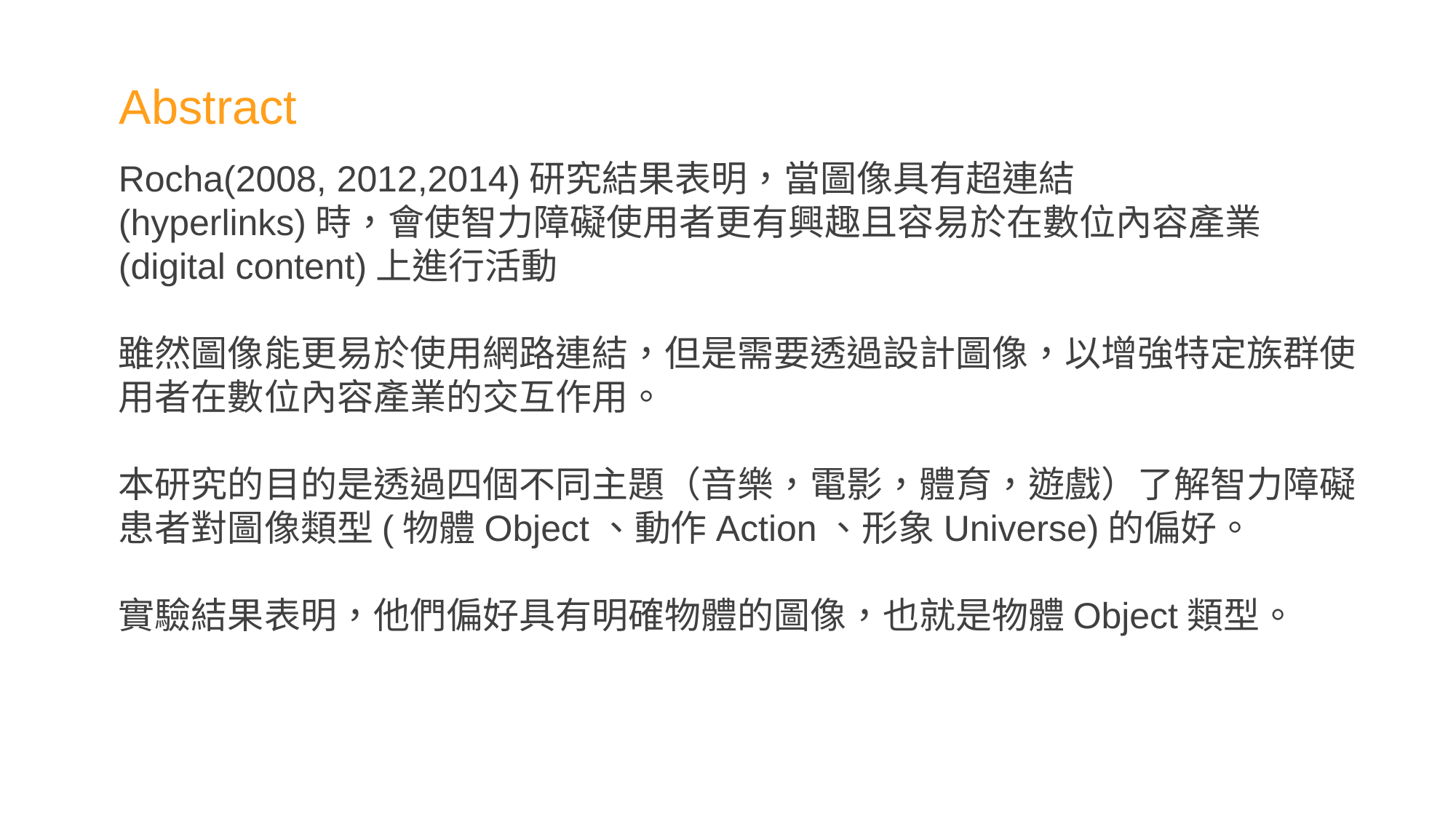

Abstract
Rocha(2008, 2012,2014)研究結果表明，當圖像具有超連結
(hyperlinks)時，會使智力障礙使用者更有興趣且容易於在數位內容產業(digital content)上進行活動

雖然圖像能更易於使用網路連結，但是需要透過設計圖像，以增強特定族群使用者在數位內容產業的交互作用。

本研究的目的是透過四個不同主題（音樂，電影，體育，遊戲）了解智力障礙患者對圖像類型(物體Object、動作Action、形象Universe)的偏好。

實驗結果表明，他們偏好具有明確物體的圖像，也就是物體Object類型。